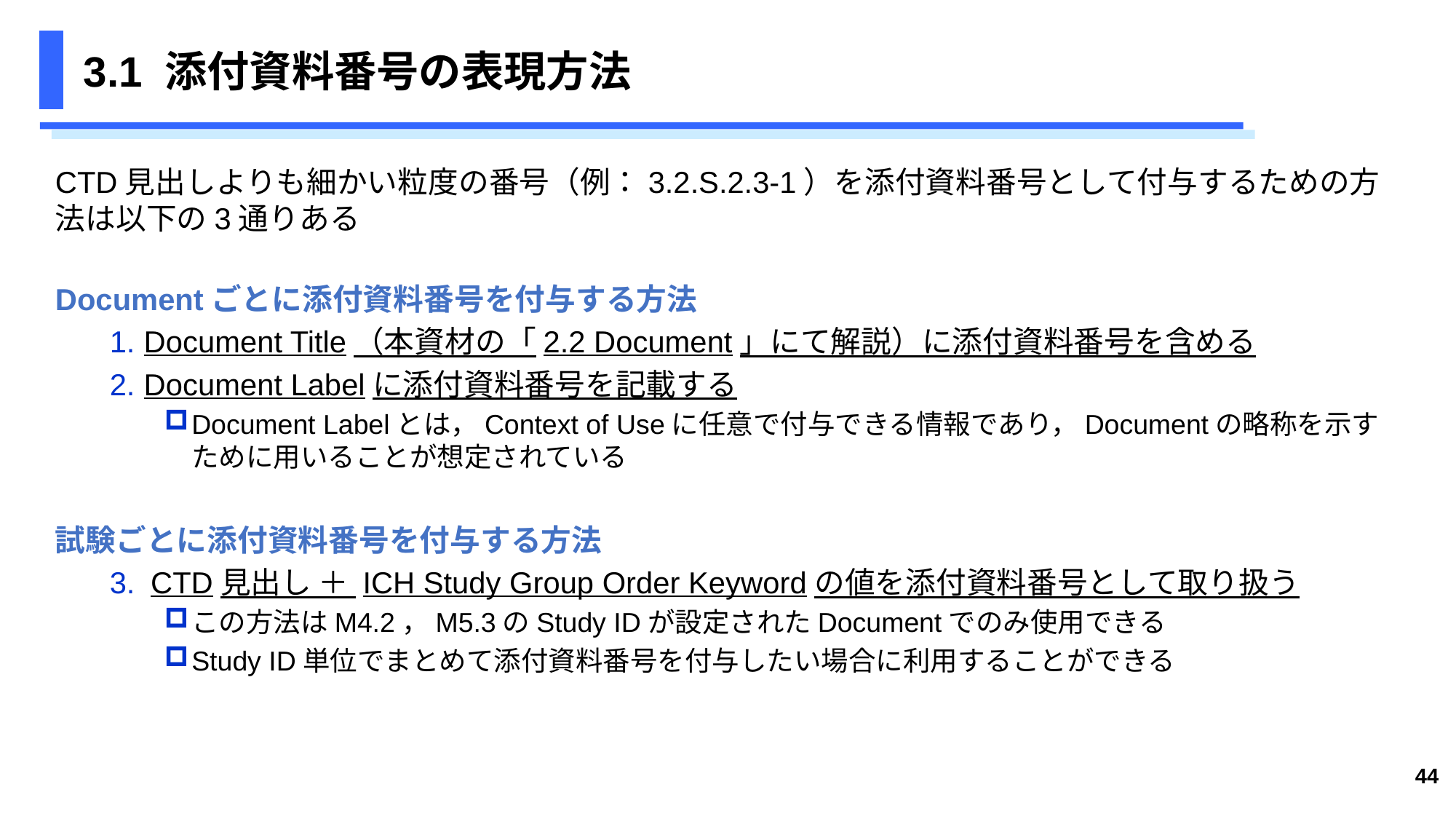

# 3.1 添付資料番号の表現方法
CTD見出しよりも細かい粒度の番号（例：3.2.S.2.3-1）を添付資料番号として付与するための方法は以下の3通りある

Documentごとに添付資料番号を付与する方法
Document Title（本資材の「2.2 Document」にて解説）に添付資料番号を含める
Document Labelに添付資料番号を記載する
Document Labelとは，Context of Useに任意で付与できる情報であり，Documentの略称を示すために用いることが想定されている

試験ごとに添付資料番号を付与する方法
CTD見出し ＋ ICH Study Group Order Keywordの値を添付資料番号として取り扱う
この方法はM4.2，M5.3のStudy IDが設定されたDocumentでのみ使用できる
Study ID単位でまとめて添付資料番号を付与したい場合に利用することができる
44